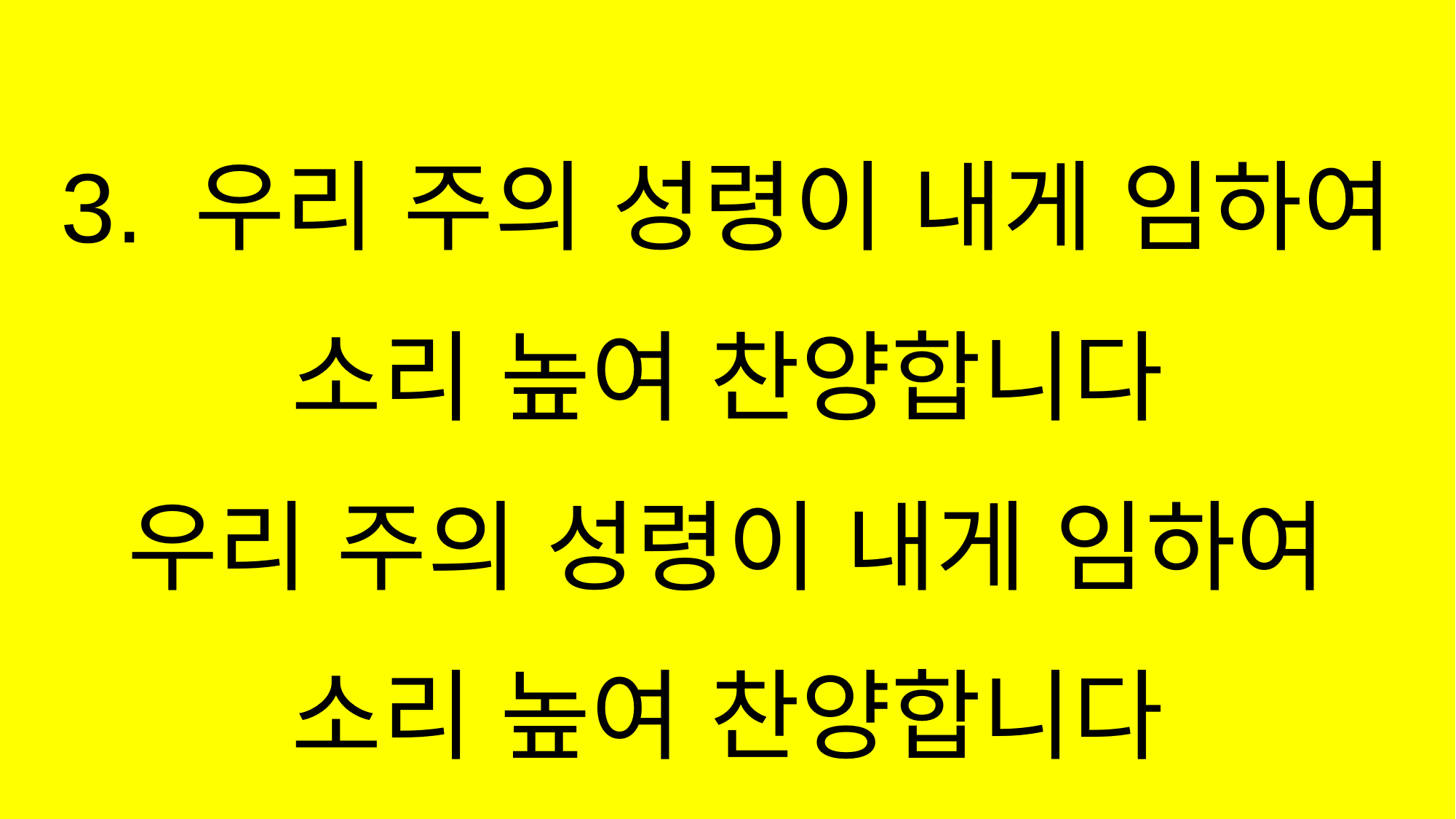

#
3. 우리 주의 성령이 내게 임하여

소리 높여 찬양합니다

우리 주의 성령이 내게 임하여

소리 높여 찬양합니다